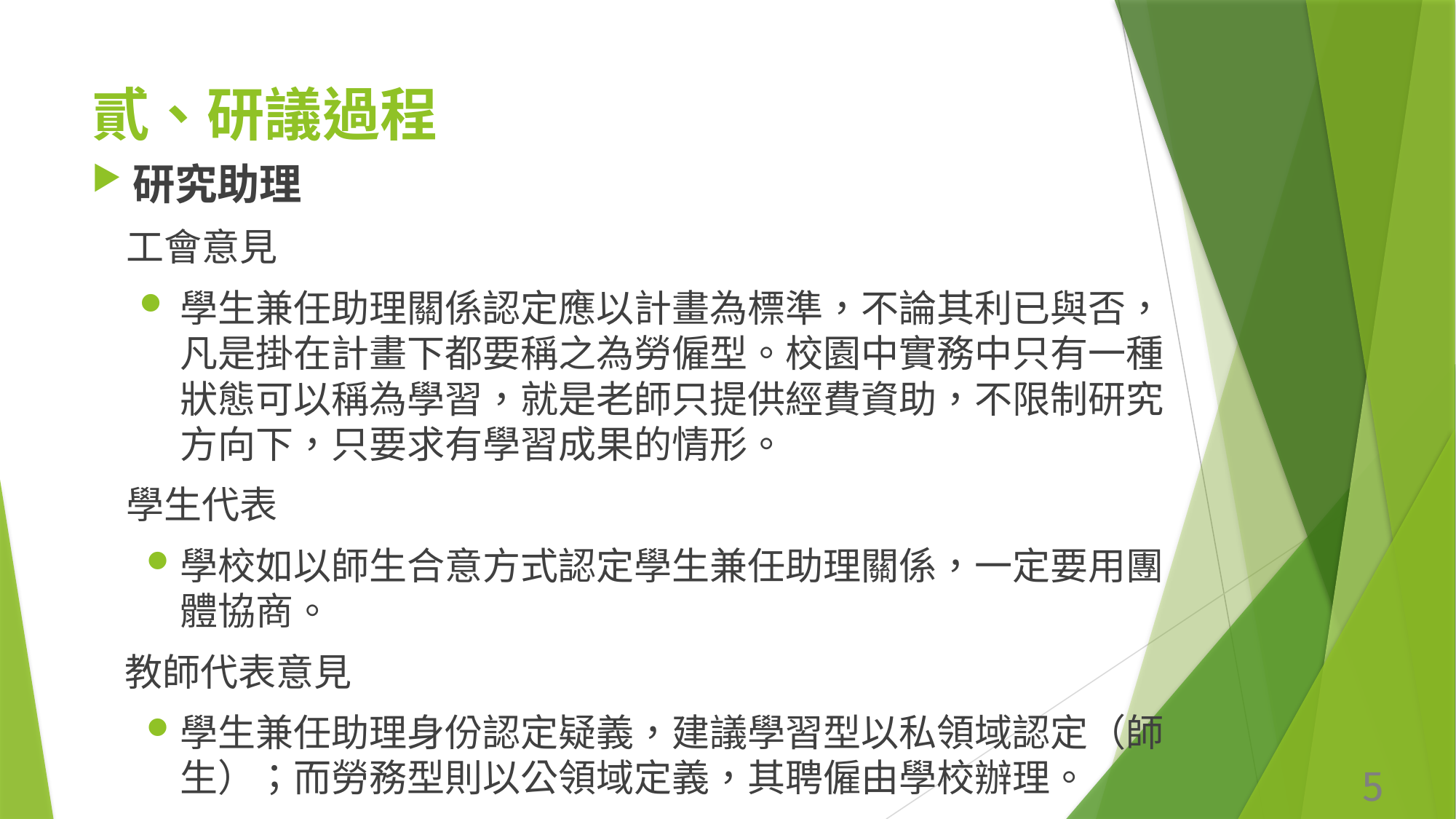

# 貳、研議過程
研究助理
   工會意見
學生兼任助理關係認定應以計畫為標準，不論其利已與否，凡是掛在計畫下都要稱之為勞僱型。校園中實務中只有一種狀態可以稱為學習，就是老師只提供經費資助，不限制研究方向下，只要求有學習成果的情形。
   學生代表
學校如以師生合意方式認定學生兼任助理關係，一定要用團體協商。
  教師代表意見
學生兼任助理身份認定疑義，建議學習型以私領域認定（師生）；而勞務型則以公領域定義，其聘僱由學校辦理。
5